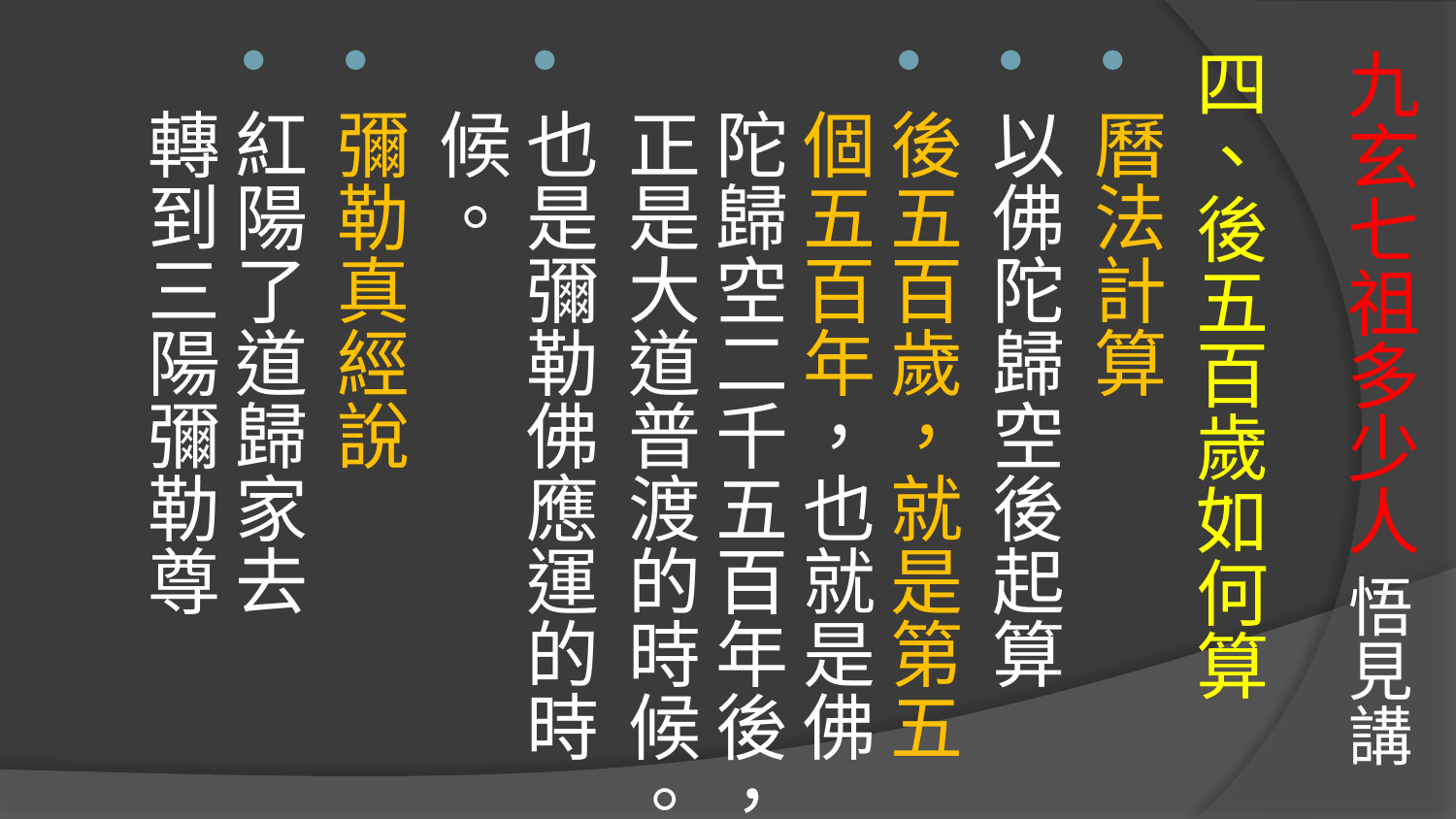

# 九玄七祖多少人 悟見講
四、後五百歲如何算
曆法計算
以佛陀歸空後起算
後五百歲，就是第五個五百年，也就是佛陀歸空二千五百年後，正是大道普渡的時候。
也是彌勒佛應運的時候。
彌勒真經說
紅陽了道歸家去         轉到三陽彌勒尊